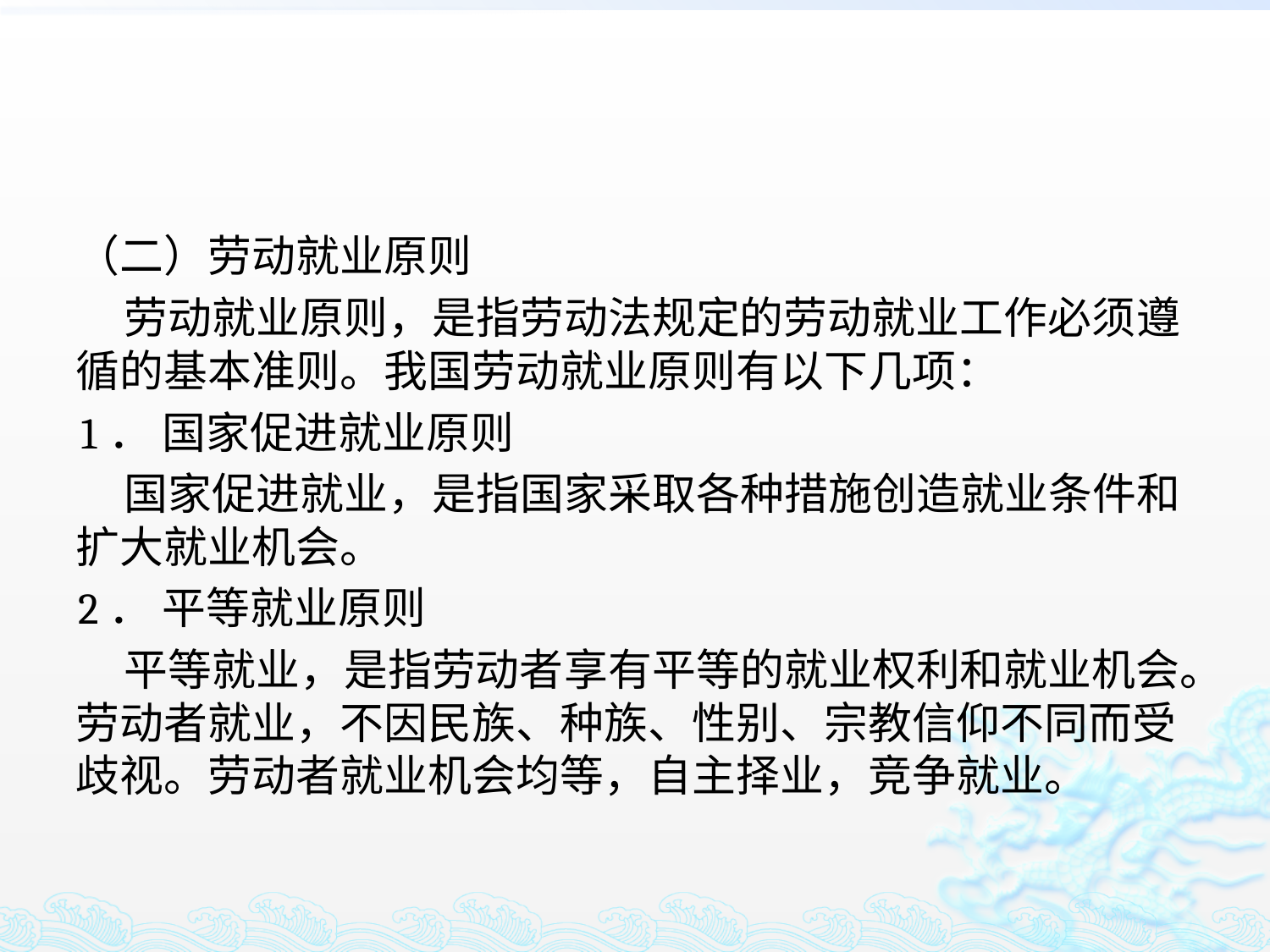

#
（二）劳动就业原则
    劳动就业原则，是指劳动法规定的劳动就业工作必须遵循的基本准则。我国劳动就业原则有以下几项：
1． 国家促进就业原则
    国家促进就业，是指国家采取各种措施创造就业条件和扩大就业机会。
2． 平等就业原则
    平等就业，是指劳动者享有平等的就业权利和就业机会。劳动者就业，不因民族、种族、性别、宗教信仰不同而受歧视。劳动者就业机会均等，自主择业，竞争就业。